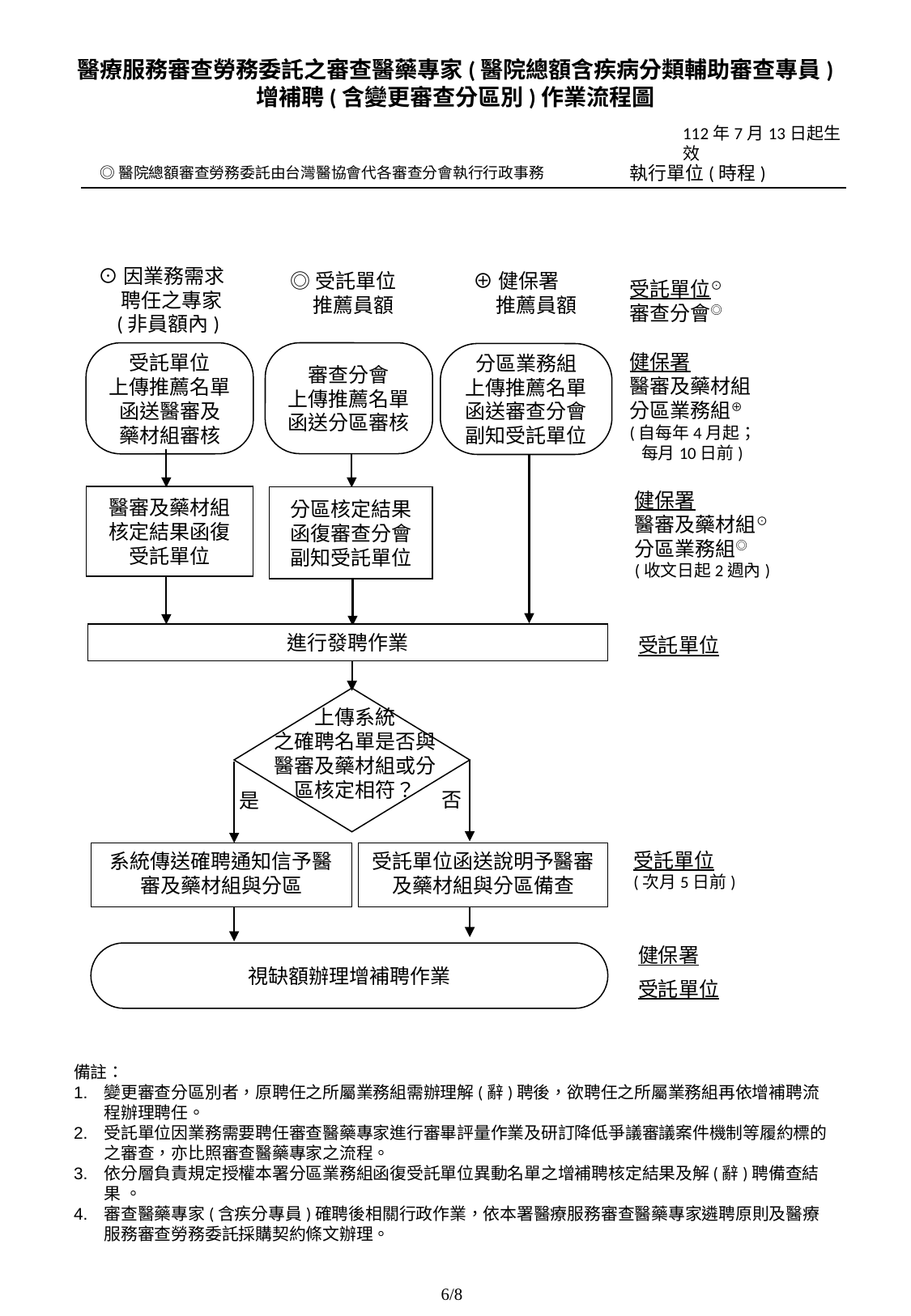

醫療服務審查勞務委託之審查醫藥專家(醫院總額含疾病分類輔助審查專員)
增補聘(含變更審查分區別)作業流程圖
112年7月13日起生效
執行單位(時程)
◎醫院總額審查勞務委託由台灣醫協會代各審查分會執行行政事務
⊙因業務需求
    聘任之專家
    (非員額內)
⊕健保署
        推薦員額
◎受託單位
    推薦員額
受託單位⊙
審查分會◎

健保署
醫審及藥材組
分區業務組⊕
(自每年4月起；
  每月10日前)
受託單位
上傳推薦名單
函送醫審及
藥材組審核
審查分會
上傳推薦名單函送分區審核
分區業務組
上傳推薦名單
函送審查分會
副知受託單位
健保署
醫審及藥材組⊙
分區業務組◎
(收文日起2週內)
醫審及藥材組
核定結果函復
受託單位
分區核定結果
函復審查分會
副知受託單位
進行發聘作業
受託單位

上傳系統
之確聘名單是否與醫審及藥材組或分區核定相符？
否
是
受託單位
(次月5日前)

系統傳送確聘通知信予醫審及藥材組與分區
受託單位函送說明予醫審及藥材組與分區備查
健保署
視缺額辦理增補聘作業
受託單位
備註：
變更審查分區別者，原聘任之所屬業務組需辦理解(辭)聘後，欲聘任之所屬業務組再依增補聘流程辦理聘任。
受託單位因業務需要聘任審查醫藥專家進行審畢評量作業及研訂降低爭議審議案件機制等履約標的之審查，亦比照審查醫藥專家之流程。
依分層負責規定授權本署分區業務組函復受託單位異動名單之增補聘核定結果及解(辭)聘備查結果 。
審查醫藥專家(含疾分專員)確聘後相關行政作業，依本署醫療服務審查醫藥專家遴聘原則及醫療服務審查勞務委託採購契約條文辦理。
6/8